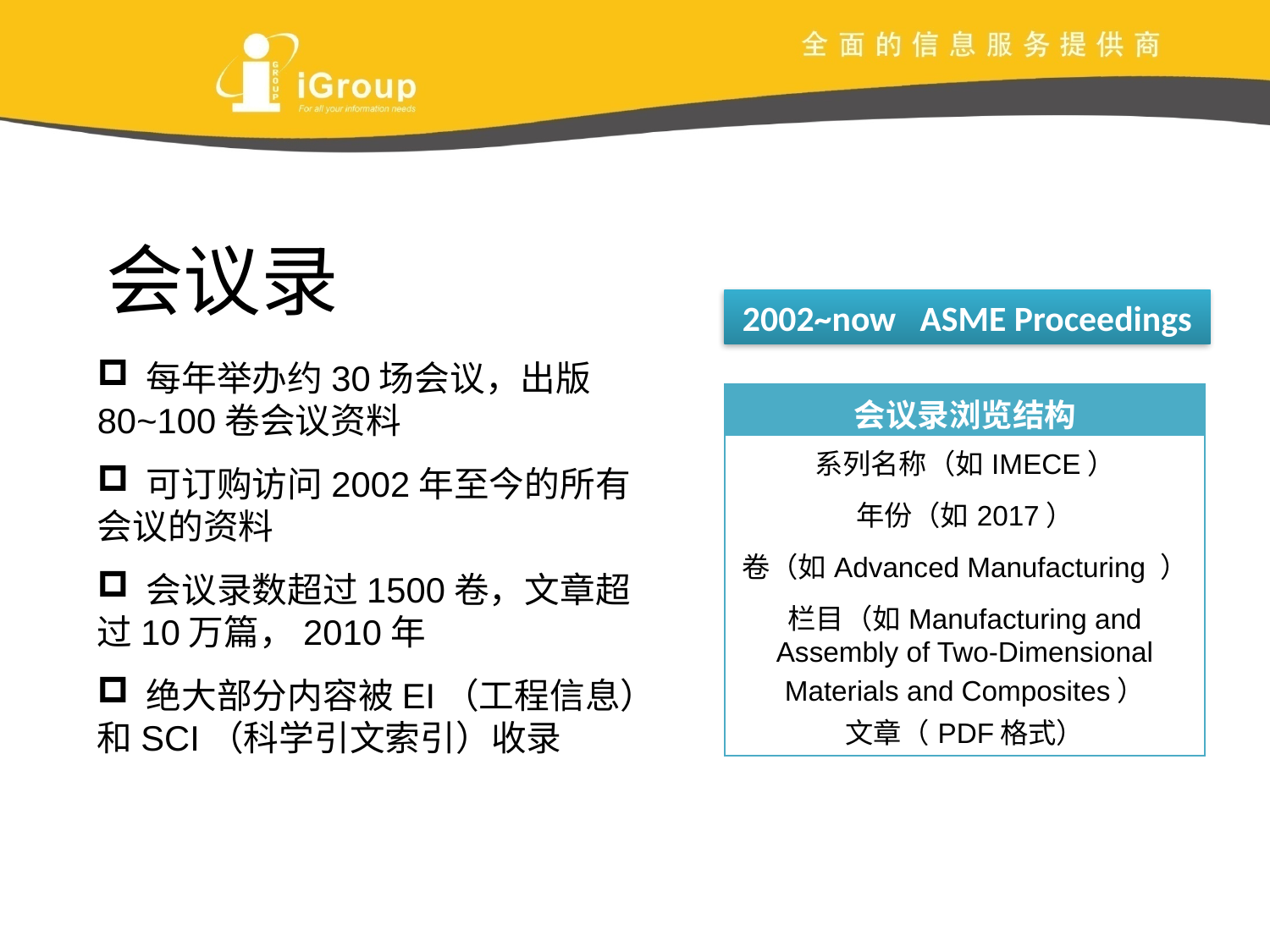

会议录
2002~now   ASME Proceedings
 每年举办约30场会议，出版80~100卷会议资料
 可订购访问2002年至今的所有会议的资料
 会议录数超过1500卷，文章超过10万篇，2010年
 绝大部分内容被EI（工程信息）和SCI（科学引文索引）收录
| 会议录浏览结构 |
| --- |
| 系列名称（如IMECE） |
| 年份（如2017） |
| 卷（如Advanced Manufacturing ） |
| 栏目（如Manufacturing and Assembly of Two-Dimensional Materials and Composites） |
| 文章（PDF格式） |